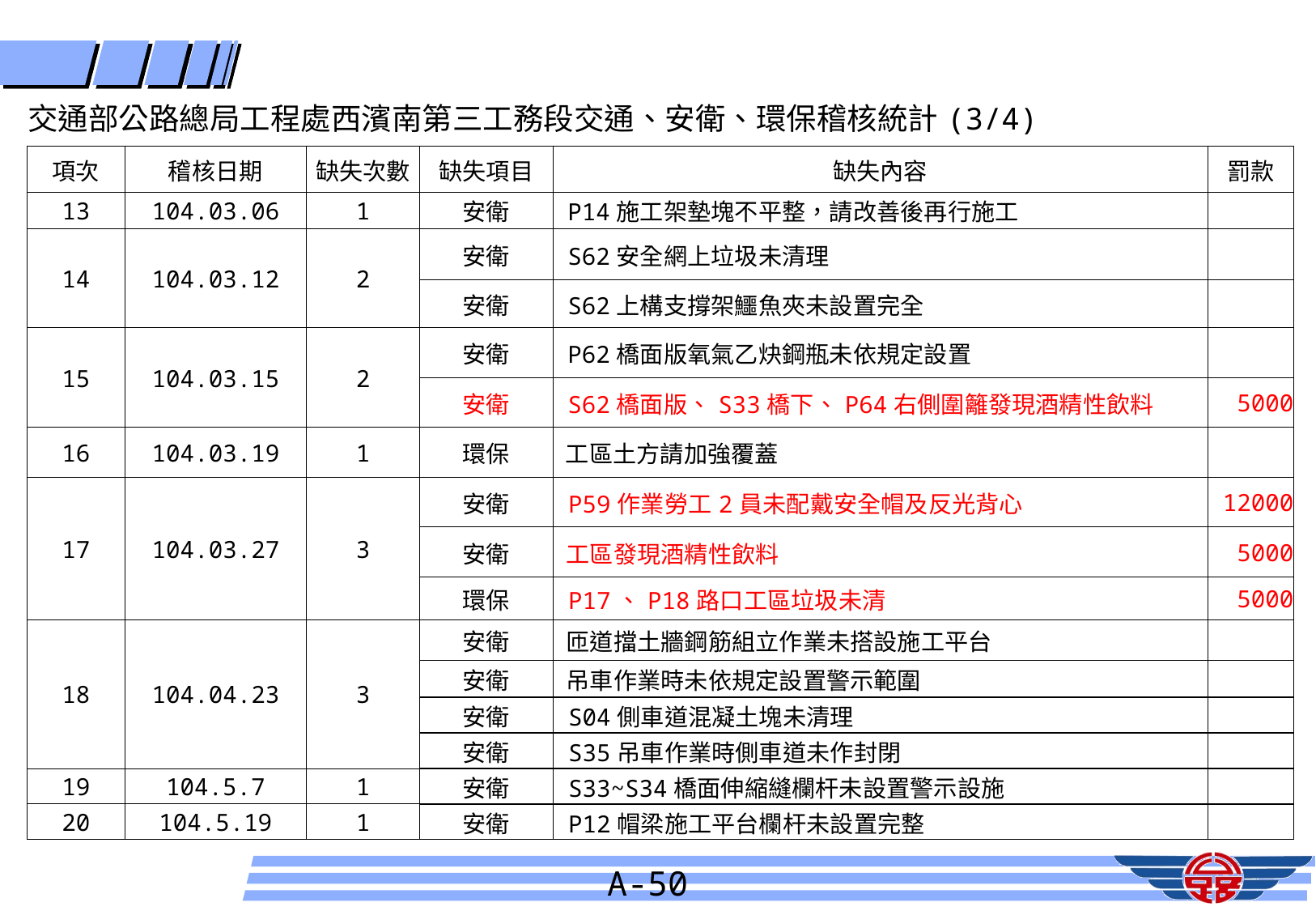

| 交通部公路總局工程處西濱南第三工務段交通、安衛、環保稽核統計(3/4) |  |  |  |  |  |
| --- | --- | --- | --- | --- | --- |
| 項次 | 稽核日期 | 缺失次數 | 缺失項目 | 缺失內容 | 罰款 |
| 13 | 104.03.06 | 1 | 安衛 | P14施工架墊塊不平整，請改善後再行施工 |  |
| 14 | 104.03.12 | 2 | 安衛 | S62安全網上垃圾未清理 |  |
|  |  |  | 安衛 | S62上構支撐架鱷魚夾未設置完全 |  |
| 15 | 104.03.15 | 2 | 安衛 | P62橋面版氧氣乙炔鋼瓶未依規定設置 |  |
|  |  |  | 安衛 | S62橋面版、S33橋下、P64右側圍籬發現酒精性飲料 | 5000 |
| 16 | 104.03.19 | 1 | 環保 | 工區土方請加強覆蓋 |  |
| 17 | 104.03.27 | 3 | 安衛 | P59作業勞工2員未配戴安全帽及反光背心 | 12000 |
|  |  |  | 安衛 | 工區發現酒精性飲料 | 5000 |
|  |  |  | 環保 | P17、P18路口工區垃圾未清 | 5000 |
| 18 | 104.04.23 | 3 | 安衛 | 匝道擋土牆鋼筋組立作業未搭設施工平台 |  |
|  |  |  | 安衛 | 吊車作業時未依規定設置警示範圍 |  |
|  |  |  | 安衛 | S04側車道混凝土塊未清理 |  |
|  |  |  | 安衛 | S35吊車作業時側車道未作封閉 |  |
| 19 | 104.5.7 | 1 | 安衛 | S33~S34橋面伸縮縫欄杆未設置警示設施 |  |
| 20 | 104.5.19 | 1 | 安衛 | P12帽梁施工平台欄杆未設置完整 |  |